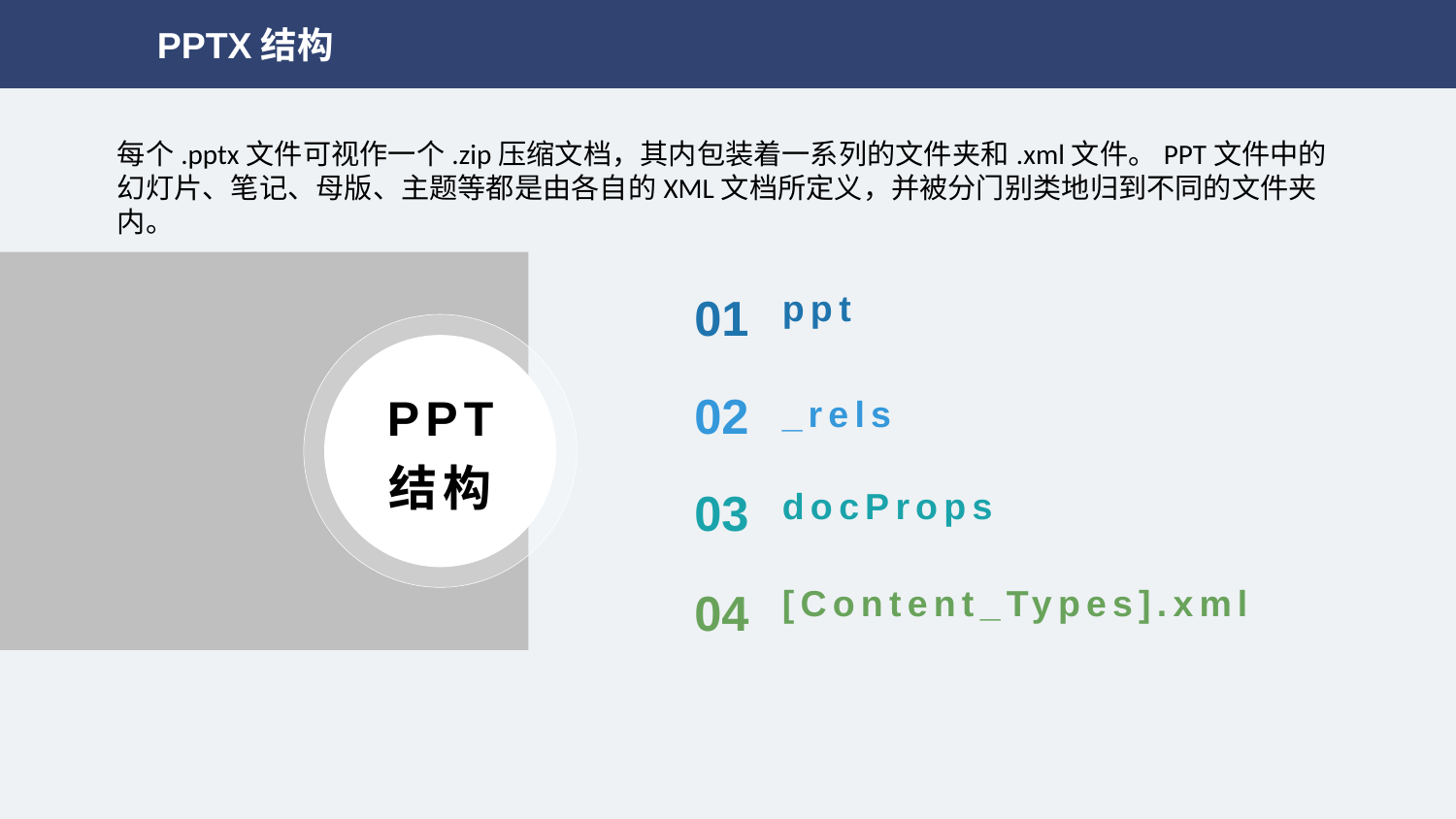

PPTX结构
每个.pptx文件可视作一个.zip压缩文档，其内包装着一系列的文件夹和.xml文件。PPT文件中的幻灯片、笔记、母版、主题等都是由各自的XML文档所定义，并被分门别类地归到不同的文件夹内。

01
ppt

02
PPT
结构
_rels
docProps
03
04
[Content_Types].xml